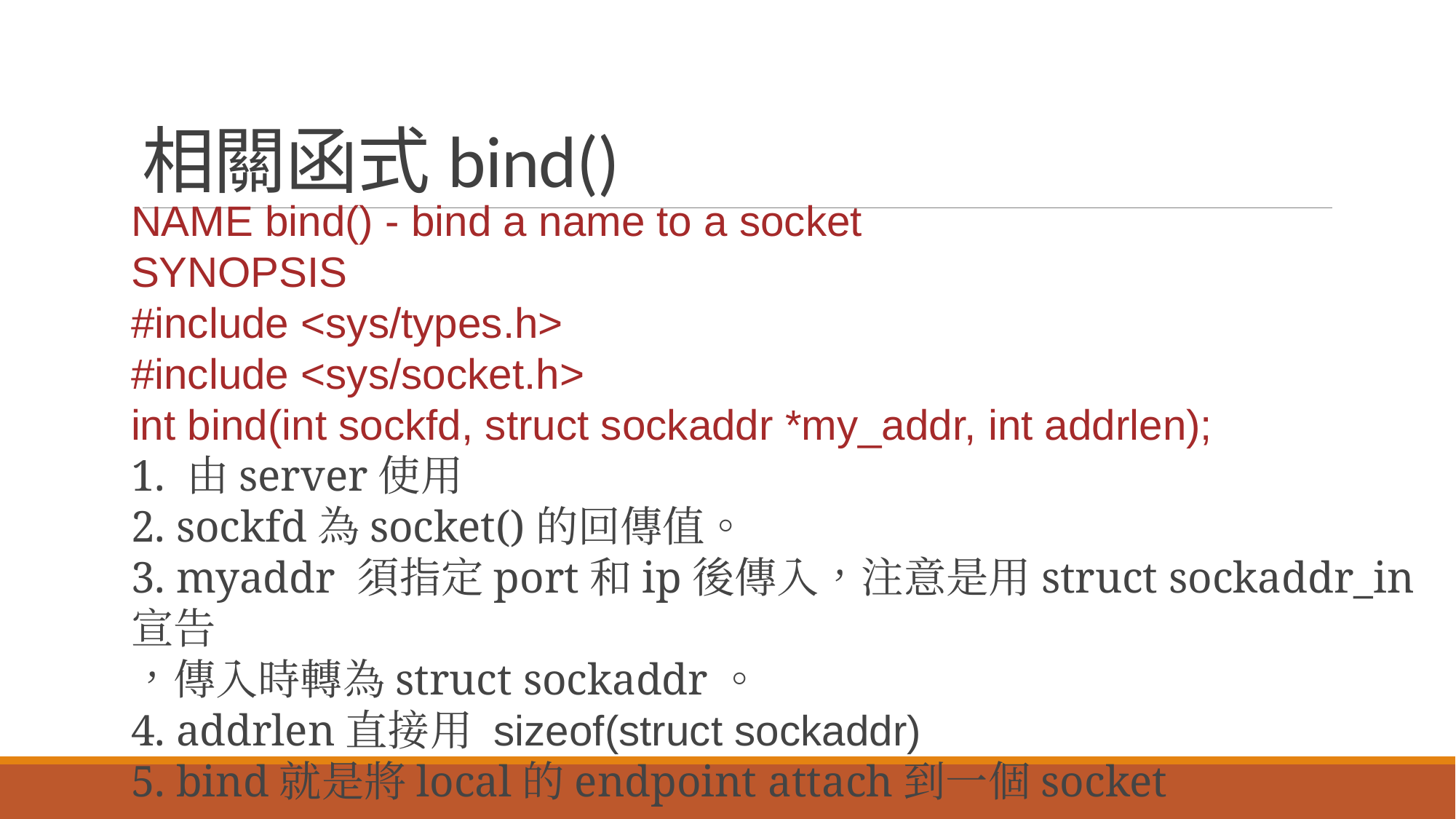

# 相關函式bind()
NAME bind() - bind a name to a socket
SYNOPSIS
#include <sys/types.h>
#include <sys/socket.h>
int bind(int sockfd, struct sockaddr *my_addr, int addrlen);
1. 由server使用
2. sockfd為socket()的回傳值。
3. myaddr 須指定port和ip後傳入，注意是用struct sockaddr_in宣告
，傳入時轉為struct sockaddr。
4. addrlen直接用 sizeof(struct sockaddr)
5. bind就是將local的endpoint attach到一個socket